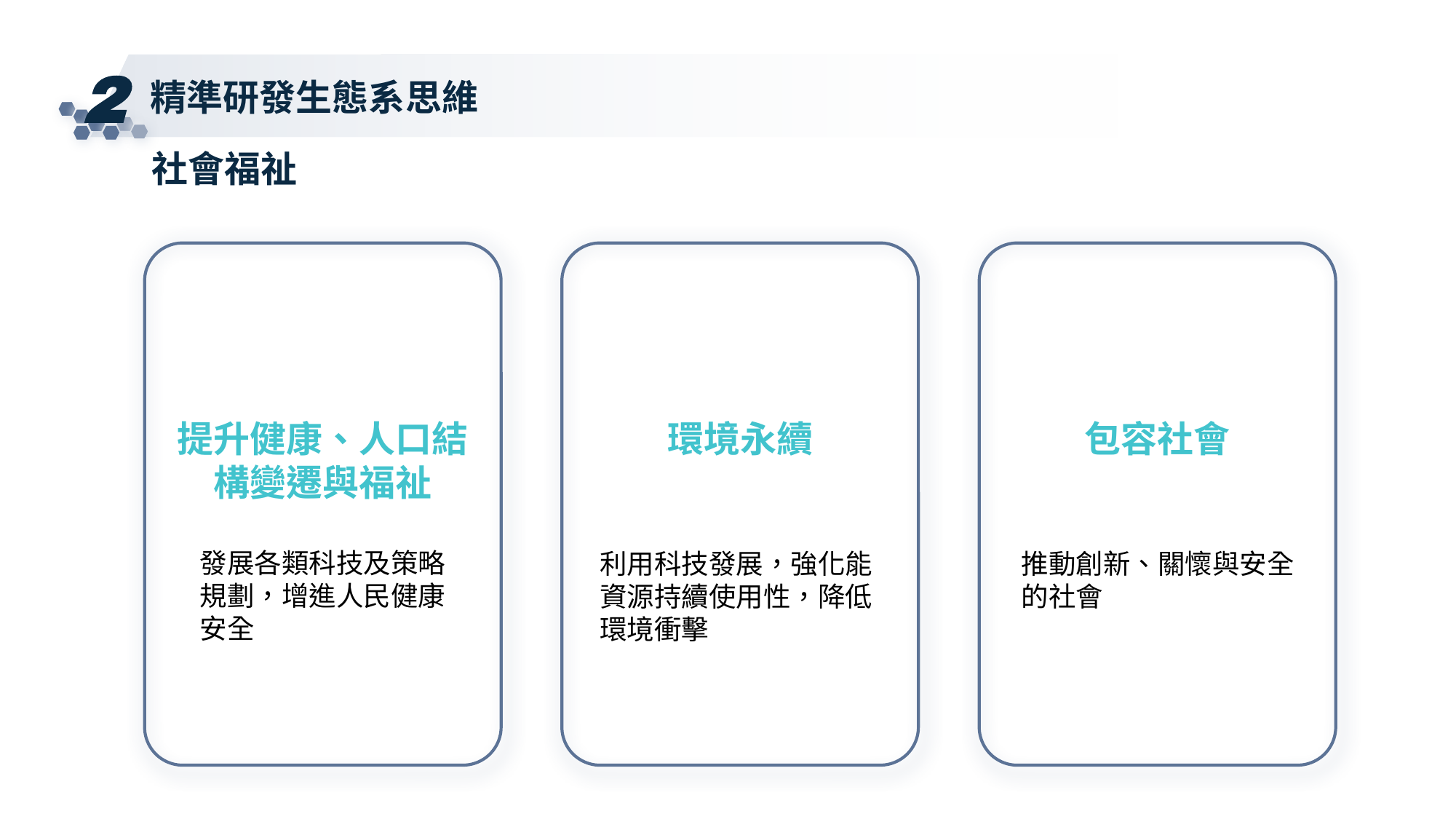

2

精準研發生態系思維
社會福祉

提升健康、人口結構變遷與福祉
環境永續
包容社會
發展各類科技及策略規劃，增進人民健康安全
利用科技發展，強化能資源持續使用性，降低環境衝擊
推動創新、關懷與安全的社會